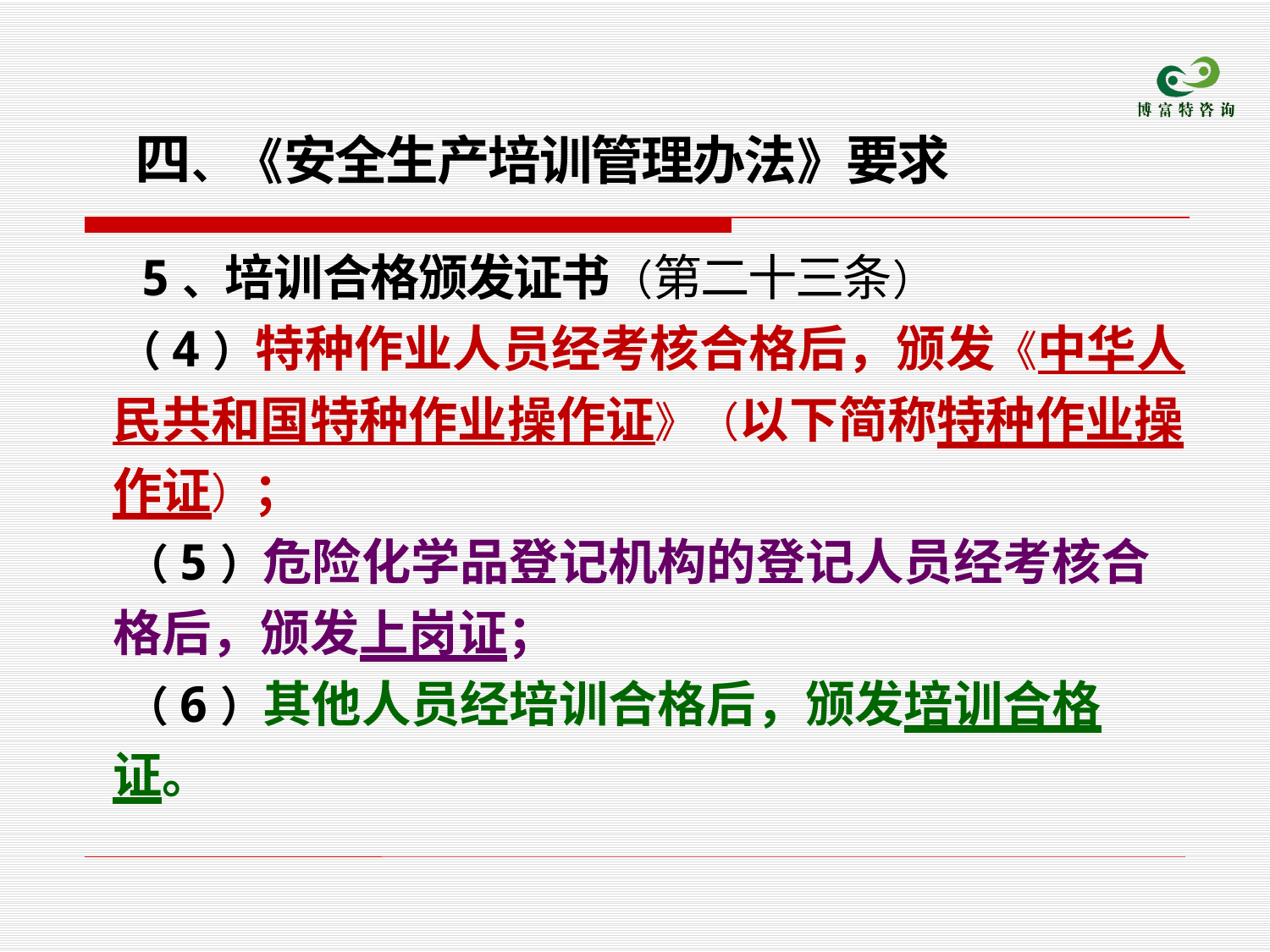

四、《安全生产培训管理办法》要求
　      5、培训合格颁发证书（第二十三条）
       （4）特种作业人员经考核合格后，颁发《中华人民共和国特种作业操作证》（以下简称特种作业操作证）；
      （5）危险化学品登记机构的登记人员经考核合格后，颁发上岗证；
      （6）其他人员经培训合格后，颁发培训合格证。